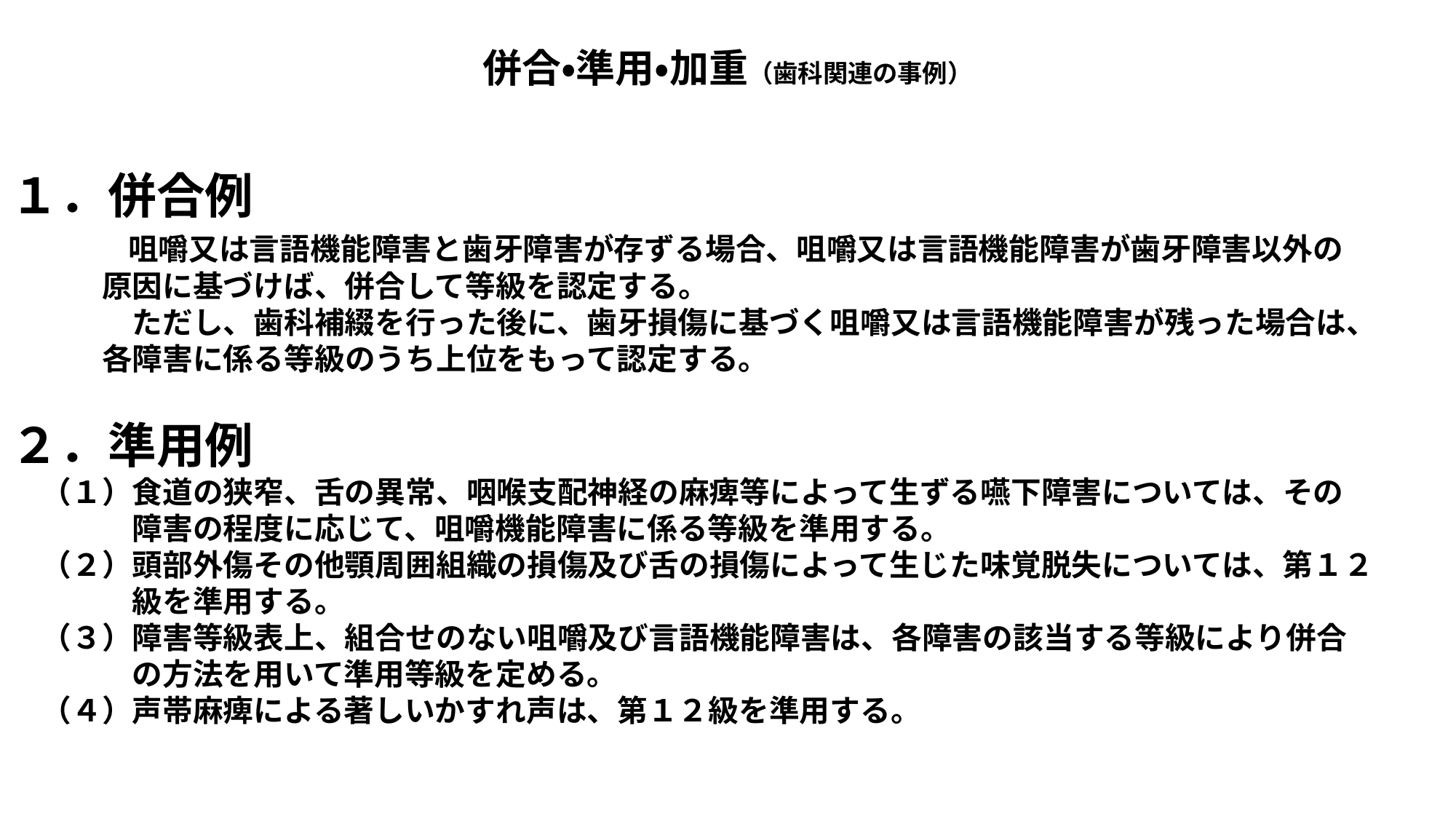

# 併合・準用・加重（歯科関連の事例）

１．併合例
　　　 咀嚼又は言語機能障害と歯牙障害が存ずる場合、咀嚼又は言語機能障害が歯牙障害以外の
　　　原因に基づけば、併合して等級を認定する。
　　　　ただし、歯科補綴を行った後に、歯牙損傷に基づく咀嚼又は言語機能障害が残った場合は、
　　　各障害に係る等級のうち上位をもって認定する。

２．準用例
　（１）食道の狭窄、舌の異常、咽喉支配神経の麻痺等によって生ずる嚥下障害については、その
　　　　障害の程度に応じて、咀嚼機能障害に係る等級を準用する。
　（２）頭部外傷その他顎周囲組織の損傷及び舌の損傷によって生じた味覚脱失については、第１２
　　　　級を準用する。
　（３）障害等級表上、組合せのない咀嚼及び言語機能障害は、各障害の該当する等級により併合
　　　　の方法を用いて準用等級を定める。
　（４）声帯麻痺による著しいかすれ声は、第１２級を準用する。